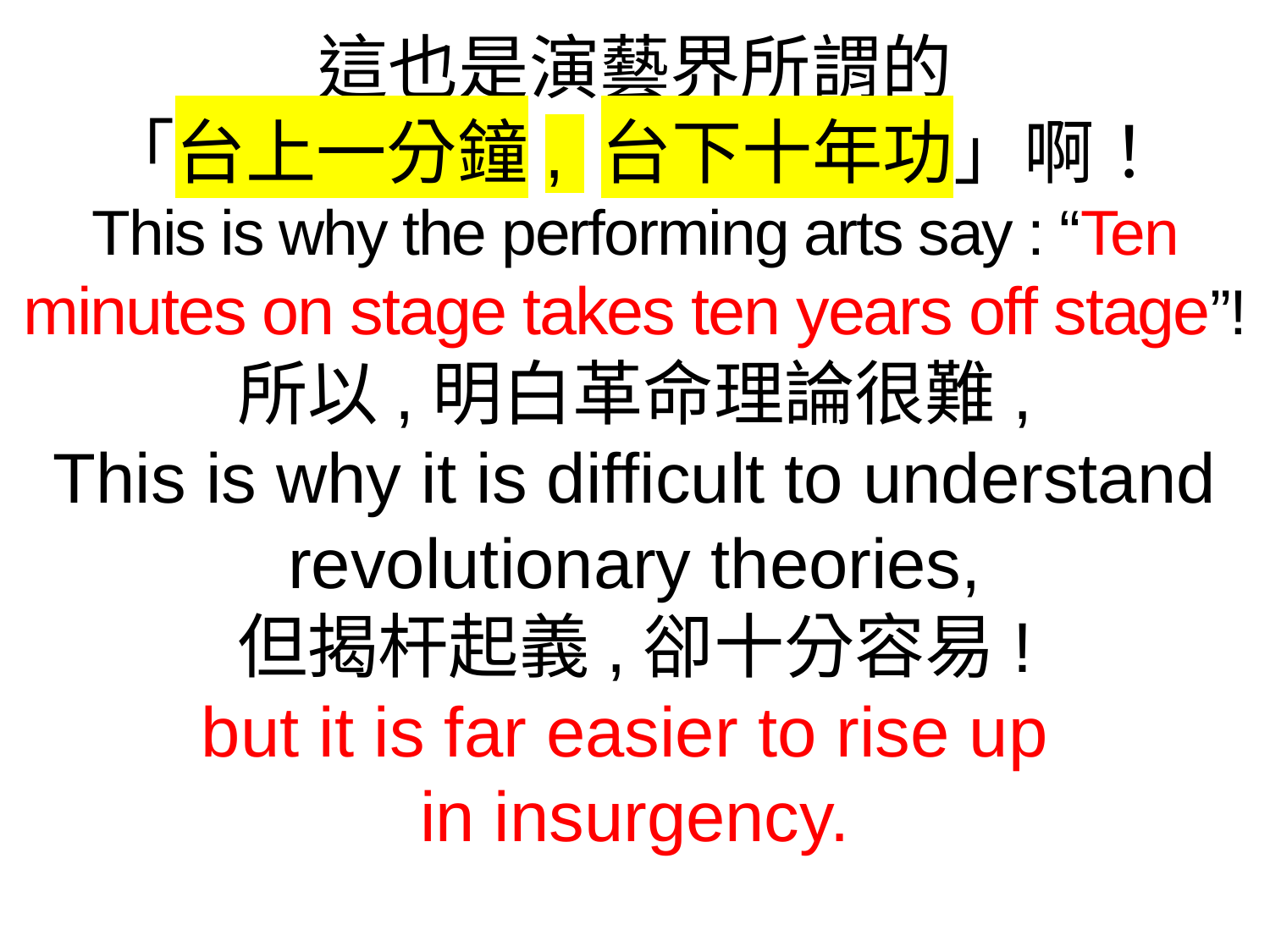

這也是演藝界所謂的
「台上一分鐘, 台下十年功」啊！
This is why the performing arts say : “Ten minutes on stage takes ten years off stage”!
所以,明白革命理論很難,
This is why it is difficult to understand revolutionary theories,
但揭杆起義,卻十分容易!
but it is far easier to rise up
in insurgency.